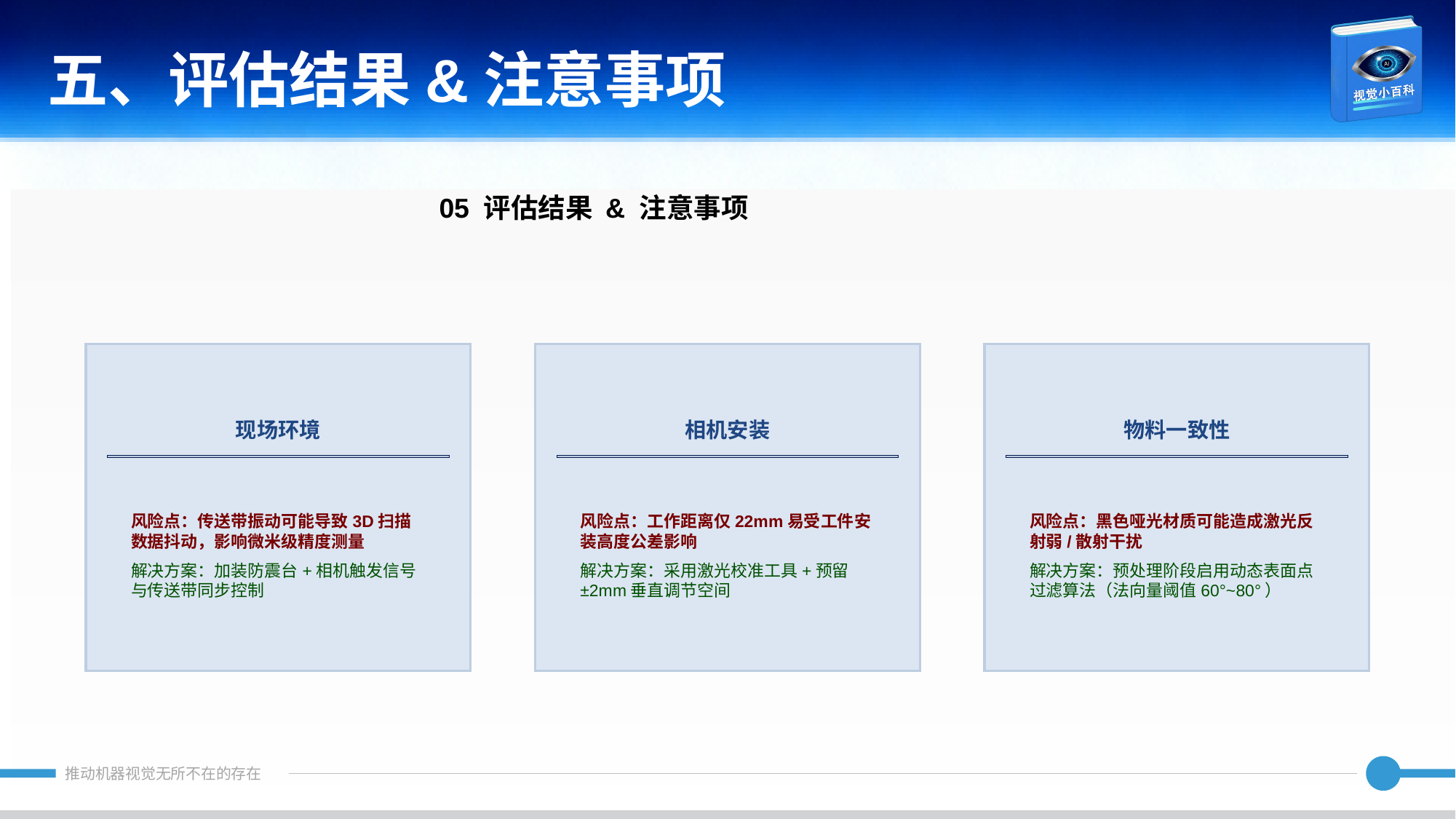

五、评估结果&注意事项

05 评估结果 & 注意事项

现场环境

相机安装

物料一致性

风险点：传送带振动可能导致3D扫描数据抖动，影响微米级精度测量
解决方案：加装防震台+相机触发信号与传送带同步控制

风险点：工作距离仅22mm易受工件安装高度公差影响
解决方案：采用激光校准工具+预留±2mm垂直调节空间

风险点：黑色哑光材质可能造成激光反射弱/散射干扰
解决方案：预处理阶段启用动态表面点过滤算法（法向量阈值60°~80°）
10